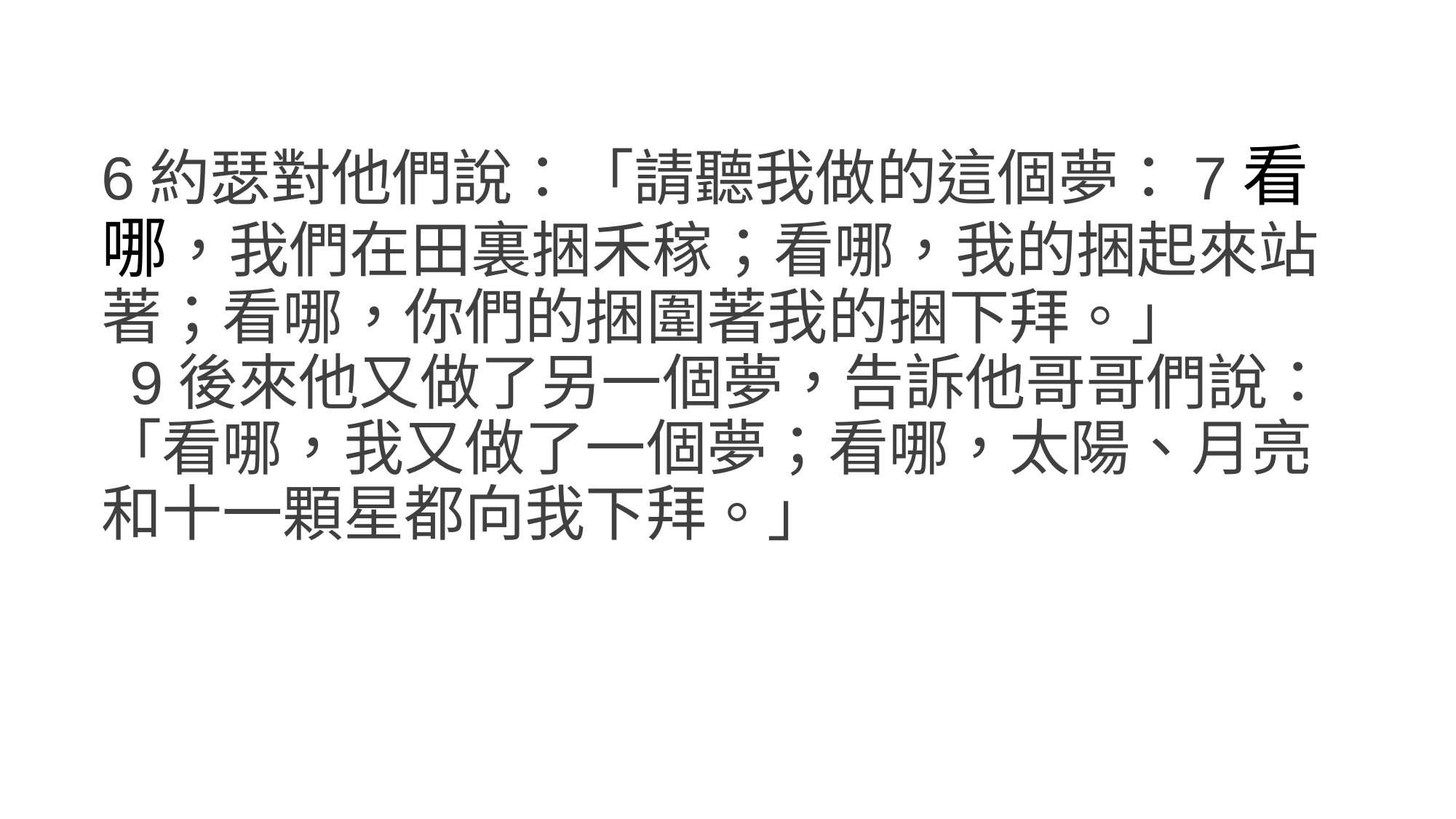

# 6約瑟對他們說：「請聽我做的這個夢：7看哪，我們在田裏捆禾稼；看哪，我的捆起來站著；看哪，你們的捆圍著我的捆下拜。」 9後來他又做了另一個夢，告訴他哥哥們說：「看哪，我又做了一個夢；看哪，太陽、月亮和十一顆星都向我下拜。」